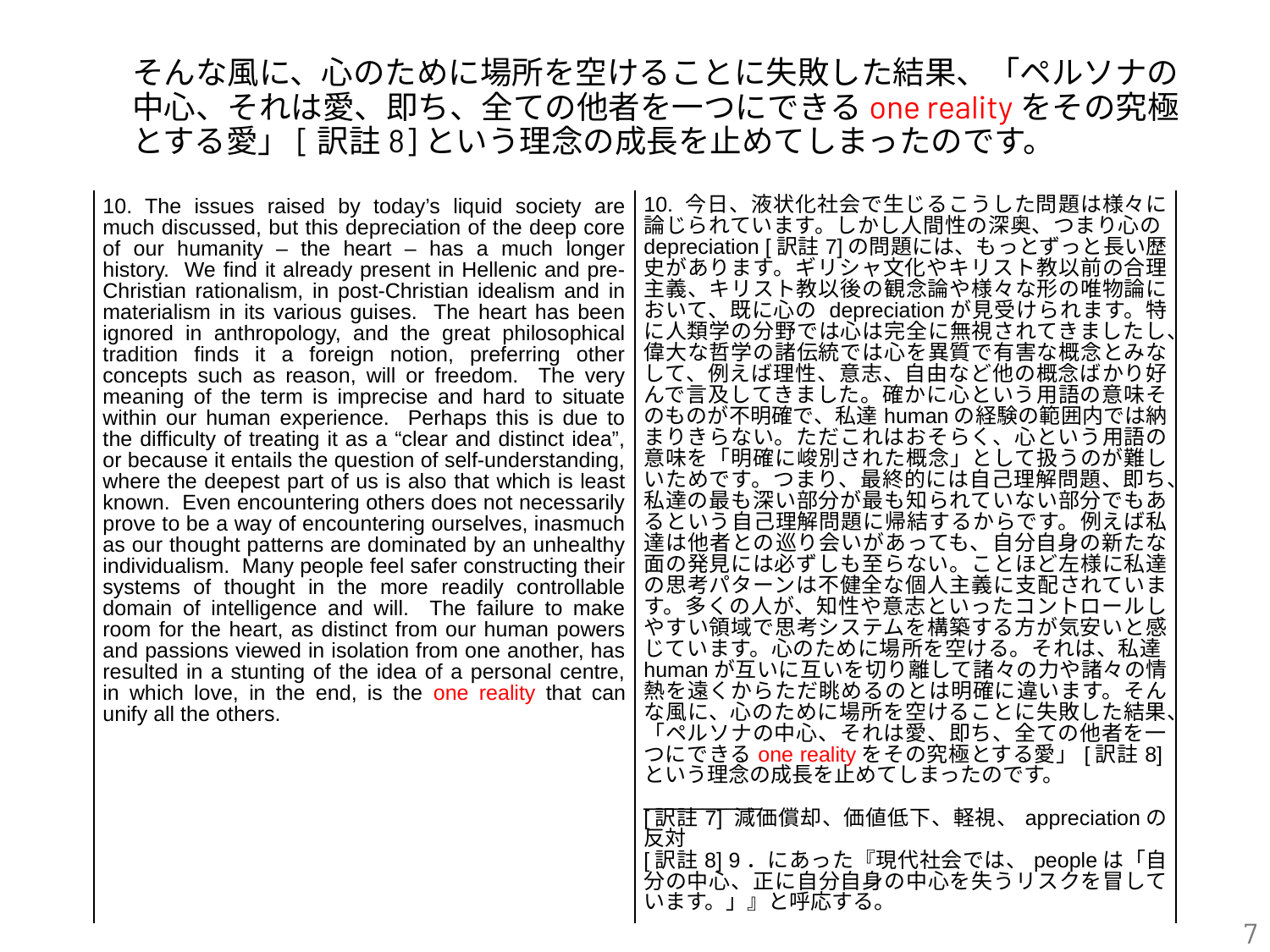

# そんな風に、心のために場所を空けることに失敗した結果、「ペルソナの中心、それは愛、即ち、全ての他者を一つにできるone realityをその究極とする愛」[訳註8]という理念の成長を止めてしまったのです。
| 10. The issues raised by today’s liquid society are much discussed, but this depreciation of the deep core of our humanity – the heart – has a much longer history. We find it already present in Hellenic and pre-Christian rationalism, in post-Christian idealism and in materialism in its various guises. The heart has been ignored in anthropology, and the great philosophical tradition finds it a foreign notion, preferring other concepts such as reason, will or freedom. The very meaning of the term is imprecise and hard to situate within our human experience. Perhaps this is due to the difficulty of treating it as a “clear and distinct idea”, or because it entails the question of self-understanding, where the deepest part of us is also that which is least known. Even encountering others does not necessarily prove to be a way of encountering ourselves, inasmuch as our thought patterns are dominated by an unhealthy individualism. Many people feel safer constructing their systems of thought in the more readily controllable domain of intelligence and will. The failure to make room for the heart, as distinct from our human powers and passions viewed in isolation from one another, has resulted in a stunting of the idea of a personal centre, in which love, in the end, is the one reality that can unify all the others. | 10. 今日、液状化社会で生じるこうした問題は様々に論じられています。しかし人間性の深奥、つまり心のdepreciation [訳註7]の問題には、もっとずっと長い歴史があります。ギリシャ文化やキリスト教以前の合理主義、キリスト教以後の観念論や様々な形の唯物論において、既に心の depreciationが見受けられます。特に人類学の分野では心は完全に無視されてきましたし、偉大な哲学の諸伝統では心を異質で有害な概念とみなして、例えば理性、意志、自由など他の概念ばかり好んで言及してきました。確かに心という用語の意味そのものが不明確で、私達humanの経験の範囲内では納まりきらない。ただこれはおそらく、心という用語の意味を「明確に峻別された概念」として扱うのが難しいためです。つまり、最終的には自己理解問題、即ち、私達の最も深い部分が最も知られていない部分でもあるという自己理解問題に帰結するからです。例えば私達は他者との巡り会いがあっても、自分自身の新たな面の発見には必ずしも至らない。ことほど左様に私達の思考パターンは不健全な個人主義に支配されています。多くの人が、知性や意志といったコントロールしやすい領域で思考システムを構築する方が気安いと感じています。心のために場所を空ける。それは、私達humanが互いに互いを切り離して諸々の力や諸々の情熱を遠くからただ眺めるのとは明確に違います。そんな風に、心のために場所を空けることに失敗した結果、「ペルソナの中心、それは愛、即ち、全ての他者を一つにできるone realityをその究極とする愛」[訳註8]という理念の成長を止めてしまったのです。 \_\_\_\_\_\_\_\_\_\_ [訳註7] 減価償却、価値低下、軽視、appreciationの反対 [訳註8] 9．にあった『現代社会では、peopleは「自分の中心、正に自分自身の中心を失うリスクを冒しています。」』と呼応する。 |
| --- | --- |
7